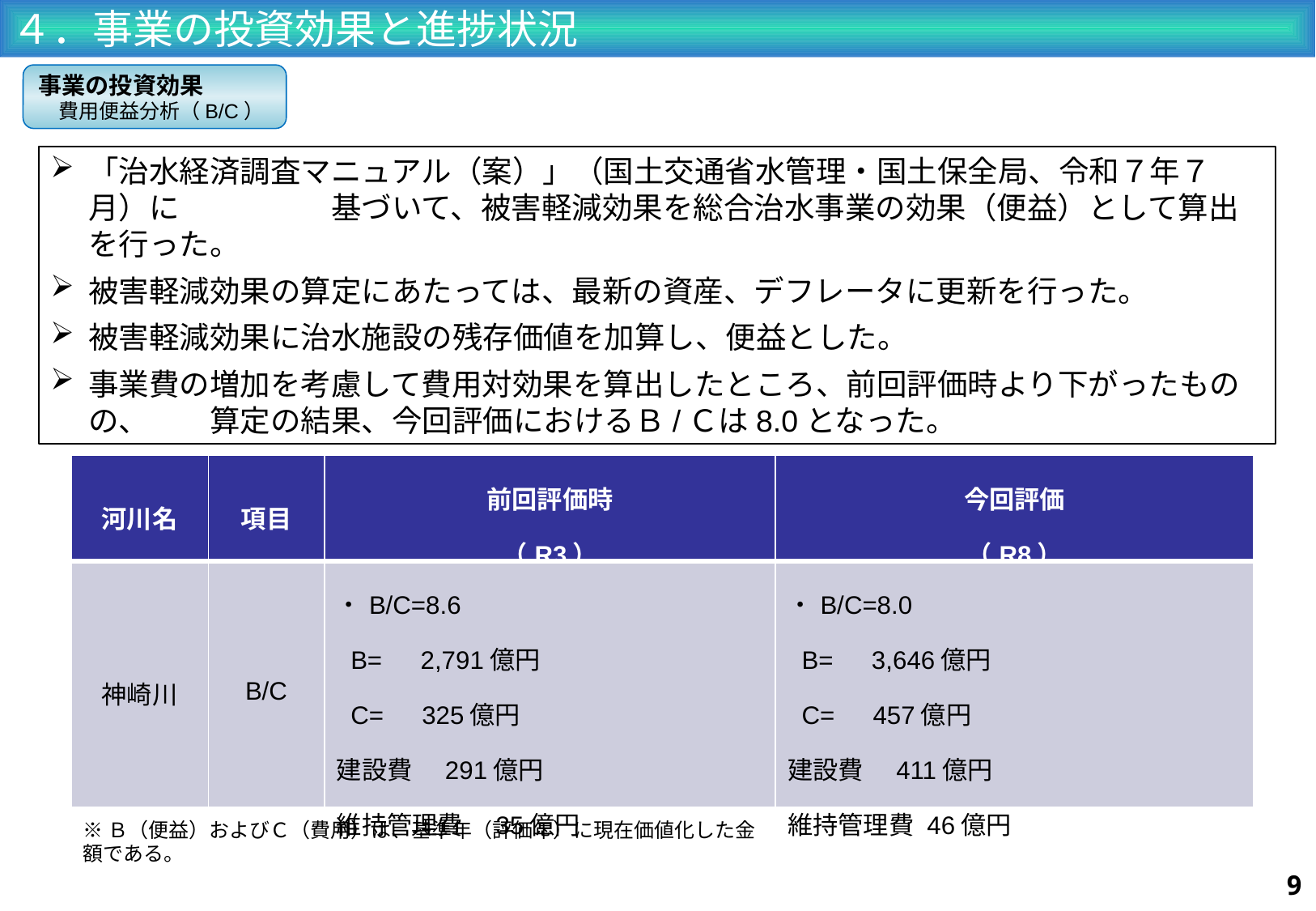

４．事業の投資効果と進捗状況
事業の投資効果
　費用便益分析（B/C）
「治水経済調査マニュアル（案）」（国土交通省水管理・国土保全局、令和７年７月）に　　　　　基づいて、被害軽減効果を総合治水事業の効果（便益）として算出を行った。
被害軽減効果の算定にあたっては、最新の資産、デフレータに更新を行った。
被害軽減効果に治水施設の残存価値を加算し、便益とした。
事業費の増加を考慮して費用対効果を算出したところ、前回評価時より下がったものの、　　算定の結果、今回評価におけるＢ/Ｃは8.0となった。
| 河川名 | 項目 | 前回評価時 （R3） | 今回評価 （R8） |
| --- | --- | --- | --- |
| 神崎川 | B/C | ・B/C=8.6 B=　2,791億円 C=　325億円 建設費　291億円 維持管理費　35億円 | ・B/C=8.0 B=　3,646億円 C=　457億円 建設費　411億円 維持管理費 46億円 |
※Ｂ（便益）およびＣ（費用）は、基準年（評価年）に現在価値化した金額である。
9